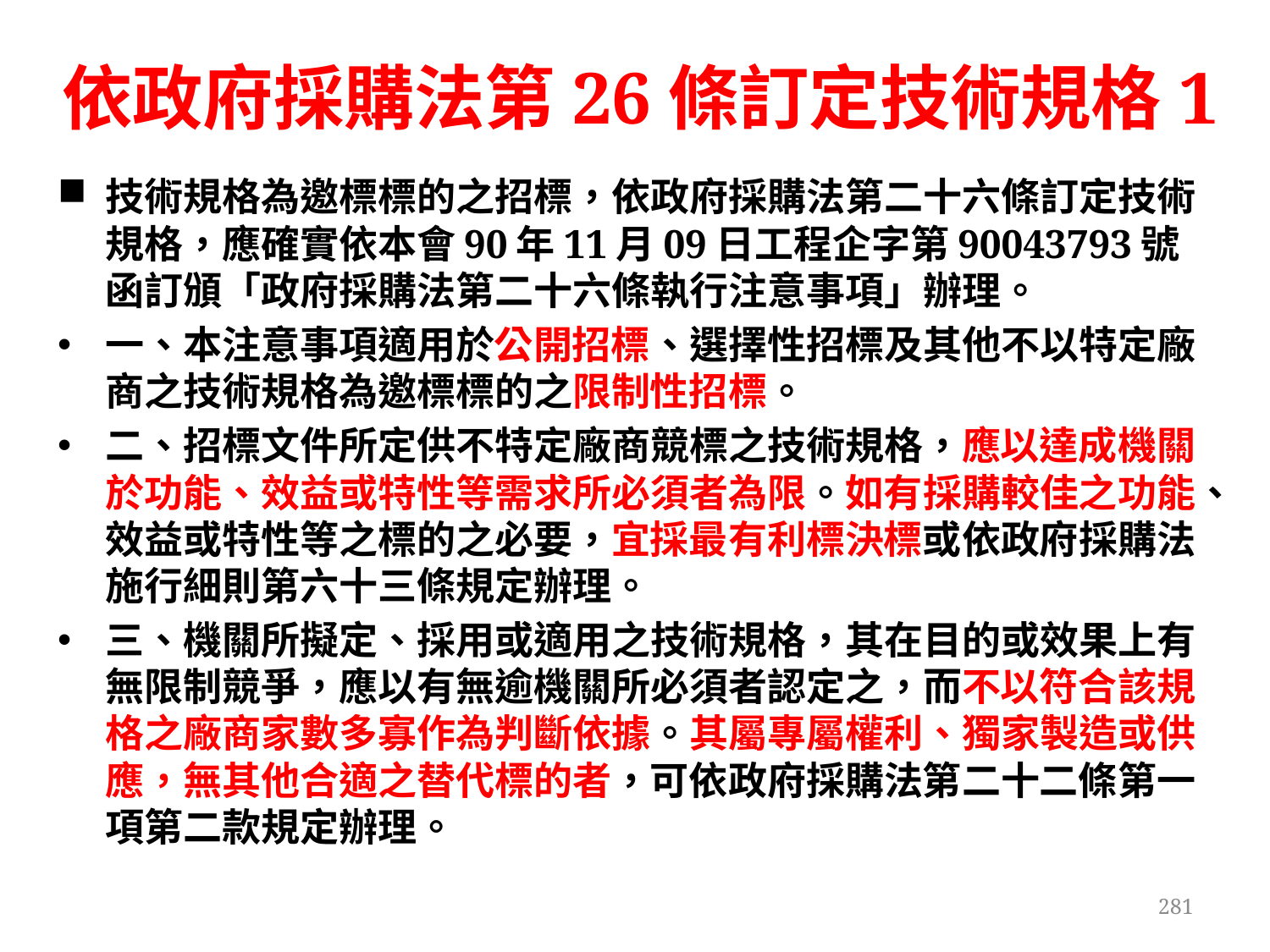

# 依政府採購法第26條訂定技術規格1
技術規格為邀標標的之招標，依政府採購法第二十六條訂定技術規格，應確實依本會90年11月09日工程企字第90043793號函訂頒「政府採購法第二十六條執行注意事項」辦理。
一、本注意事項適用於公開招標、選擇性招標及其他不以特定廠商之技術規格為邀標標的之限制性招標。
二、招標文件所定供不特定廠商競標之技術規格，應以達成機關於功能、效益或特性等需求所必須者為限。如有採購較佳之功能、效益或特性等之標的之必要，宜採最有利標決標或依政府採購法施行細則第六十三條規定辦理。
三、機關所擬定、採用或適用之技術規格，其在目的或效果上有無限制競爭，應以有無逾機關所必須者認定之，而不以符合該規格之廠商家數多寡作為判斷依據。其屬專屬權利、獨家製造或供應，無其他合適之替代標的者，可依政府採購法第二十二條第一項第二款規定辦理。

281